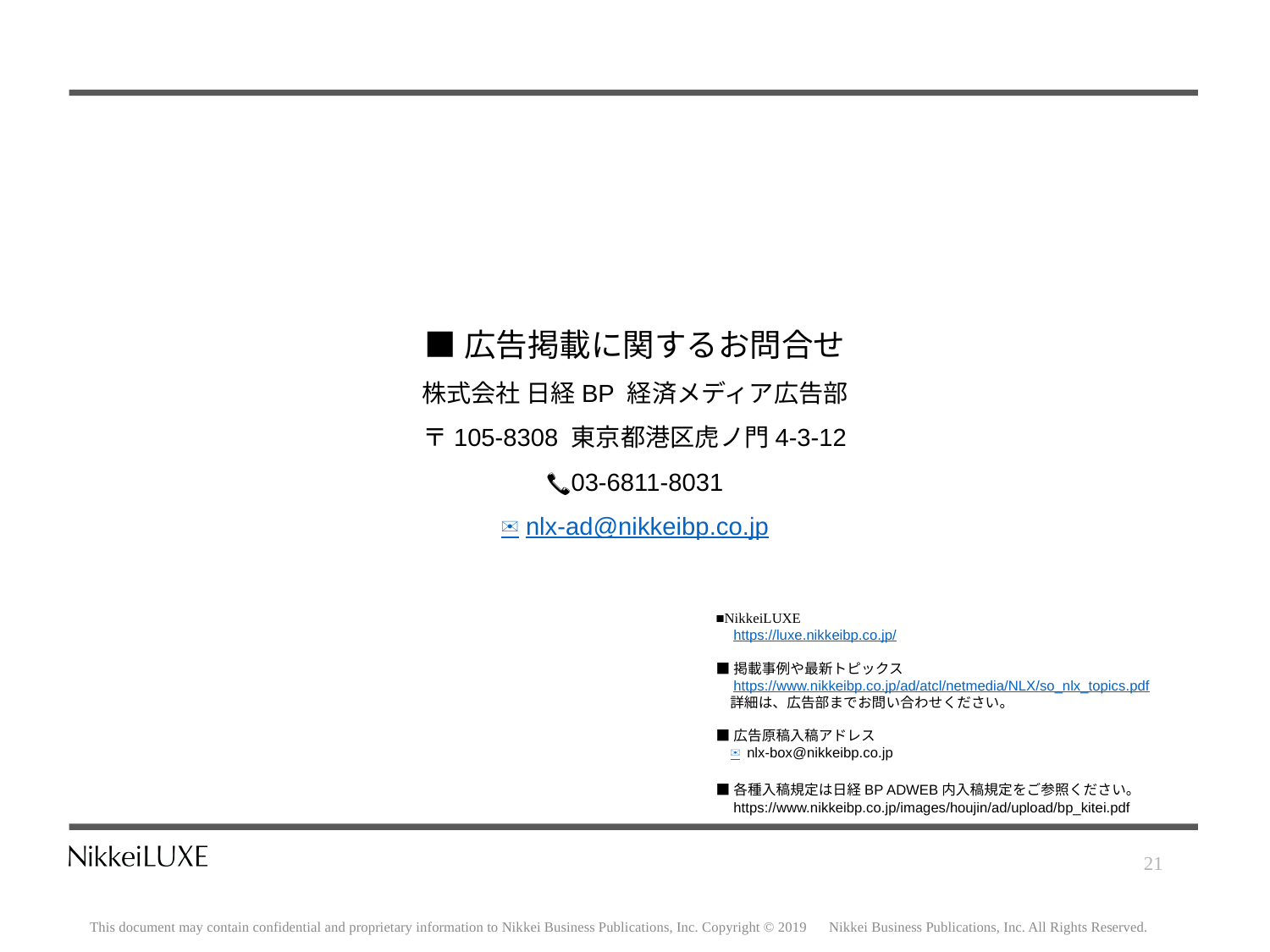

■広告掲載に関するお問合せ
株式会社 日経BP 経済メディア広告部
〒105-8308 東京都港区虎ノ門4-3-12
📞03-6811-8031
✉ nlx-ad@nikkeibp.co.jp
■NikkeiLUXE
　https://luxe.nikkeibp.co.jp/

■掲載事例や最新トピックス
　https://www.nikkeibp.co.jp/ad/atcl/netmedia/NLX/so_nlx_topics.pdf
　詳細は、広告部までお問い合わせください。

■広告原稿入稿アドレス
　✉ nlx-box@nikkeibp.co.jp

■各種入稿規定は日経BP ADWEB内入稿規定をご参照ください。
　https://www.nikkeibp.co.jp/images/houjin/ad/upload/bp_kitei.pdf
21
This document may contain confidential and proprietary information to Nikkei Business Publications, Inc. Copyright © 2019　Nikkei Business Publications, Inc. All Rights Reserved.